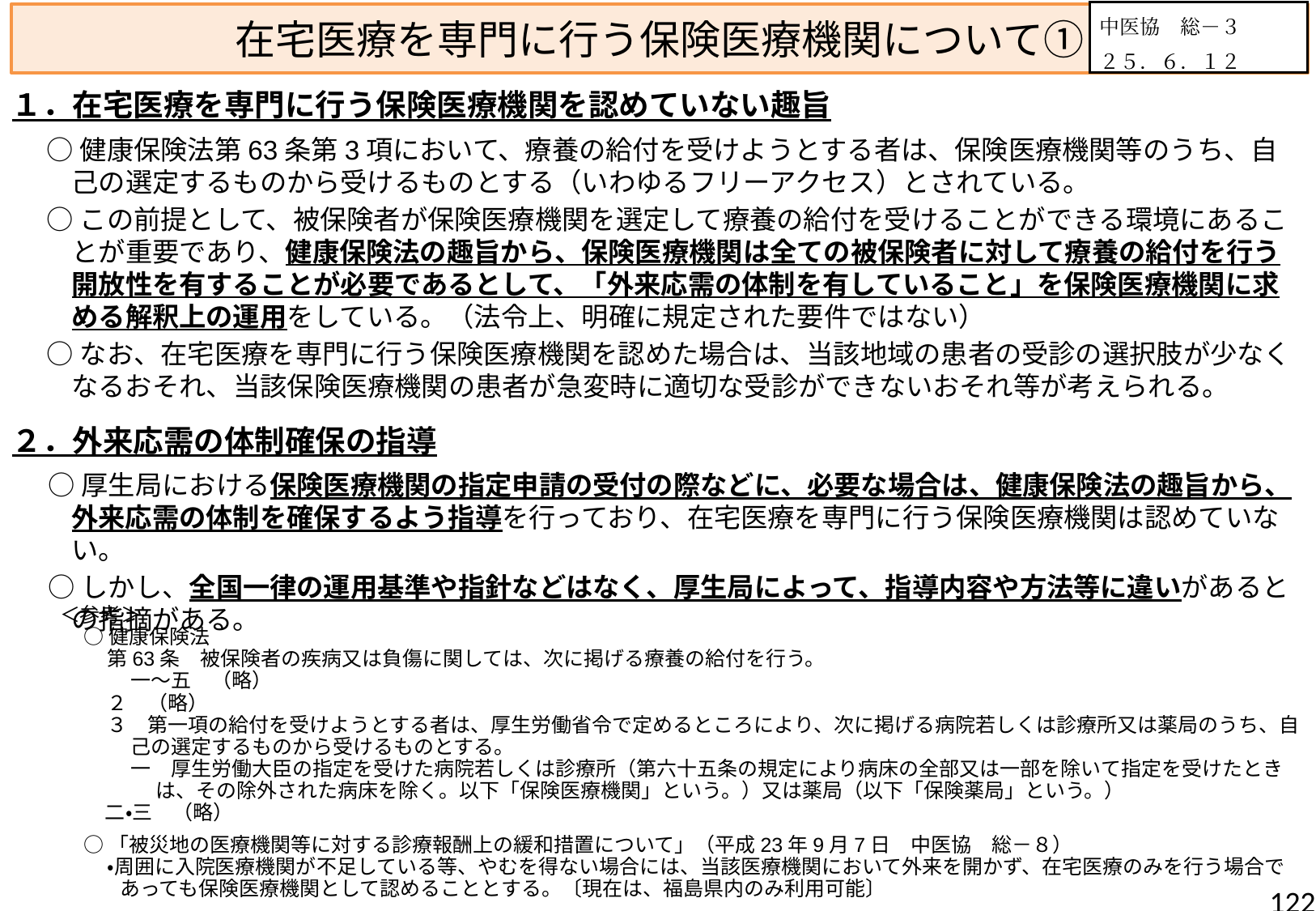

中医協　総－３
２５．６．１２

在宅医療を専門に行う保険医療機関について①
１．在宅医療を専門に行う保険医療機関を認めていない趣旨
○健康保険法第63条第3項において、療養の給付を受けようとする者は、保険医療機関等のうち、自己の選定するものから受けるものとする（いわゆるフリーアクセス）とされている。
○この前提として、被保険者が保険医療機関を選定して療養の給付を受けることができる環境にあることが重要であり、健康保険法の趣旨から、保険医療機関は全ての被保険者に対して療養の給付を行う開放性を有することが必要であるとして、「外来応需の体制を有していること」を保険医療機関に求める解釈上の運用をしている。（法令上、明確に規定された要件ではない）
○なお、在宅医療を専門に行う保険医療機関を認めた場合は、当該地域の患者の受診の選択肢が少なくなるおそれ、当該保険医療機関の患者が急変時に適切な受診ができないおそれ等が考えられる。
２．外来応需の体制確保の指導
○厚生局における保険医療機関の指定申請の受付の際などに、必要な場合は、健康保険法の趣旨から、外来応需の体制を確保するよう指導を行っており、在宅医療を専門に行う保険医療機関は認めていない。
○しかし、全国一律の運用基準や指針などはなく、厚生局によって、指導内容や方法等に違いがあるとの指摘がある。
＜参考＞
○健康保険法
第63条　被保険者の疾病又は負傷に関しては、次に掲げる療養の給付を行う。
一～五　（略）
２　（略）
３　第一項の給付を受けようとする者は、厚生労働省令で定めるところにより、次に掲げる病院若しくは診療所又は薬局のうち、自己の選定するものから受けるものとする。
一　厚生労働大臣の指定を受けた病院若しくは診療所（第六十五条の規定により病床の全部又は一部を除いて指定を受けたときは、その除外された病床を除く。以下「保険医療機関」という。）又は薬局（以下「保険薬局」という。）
二・三　（略）
○「被災地の医療機関等に対する診療報酬上の緩和措置について」（平成23年9月7日　中医協　総－８）
・周囲に入院医療機関が不足している等、やむを得ない場合には、当該医療機関において外来を開かず、在宅医療のみを行う場合であっても保険医療機関として認めることとする。〔現在は、福島県内のみ利用可能〕
122